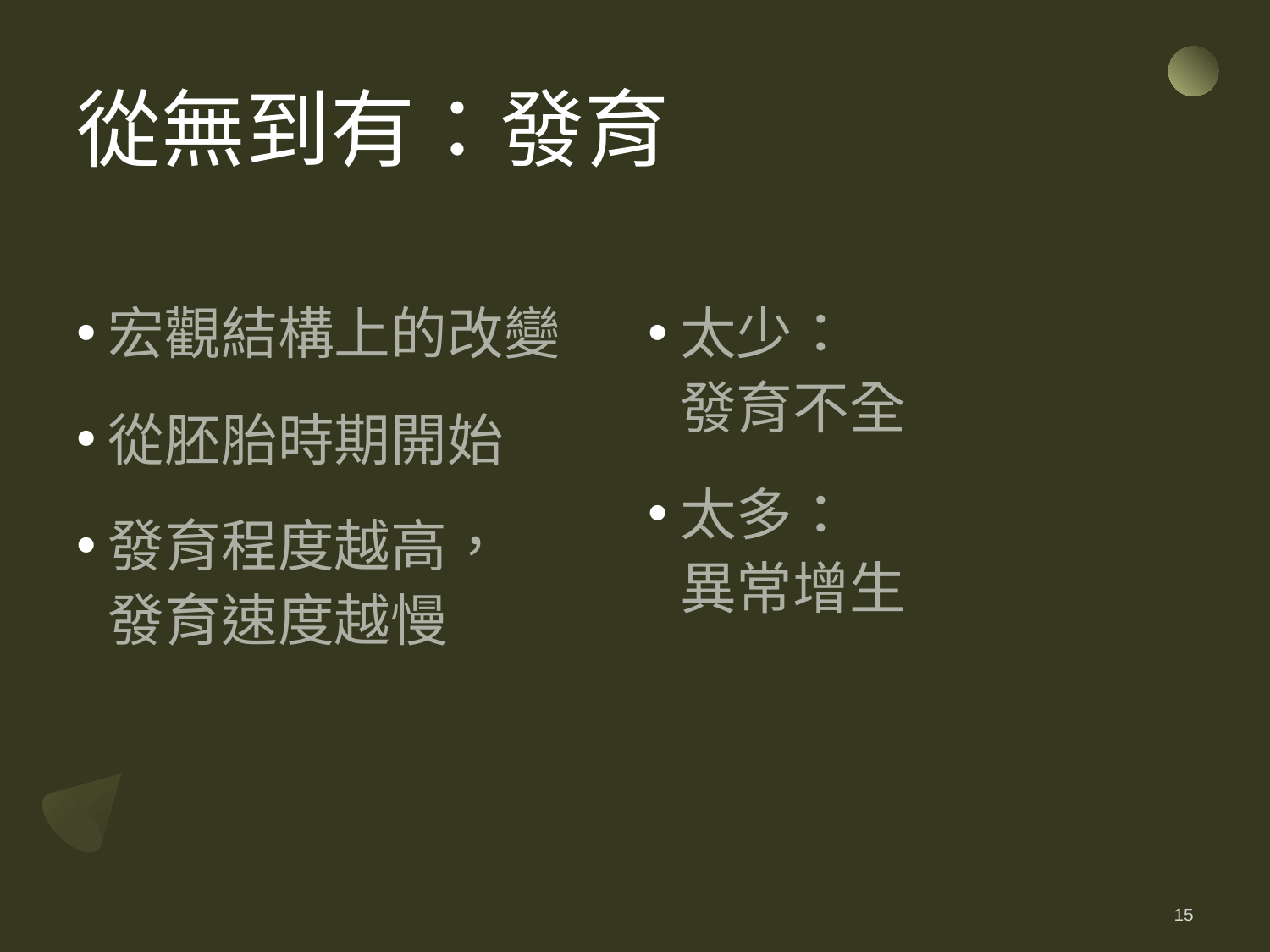

# 從無到有：發育
宏觀結構上的改變
從胚胎時期開始
發育程度越高，
發育速度越慢
太少：
發育不全
太多：
異常增生
15